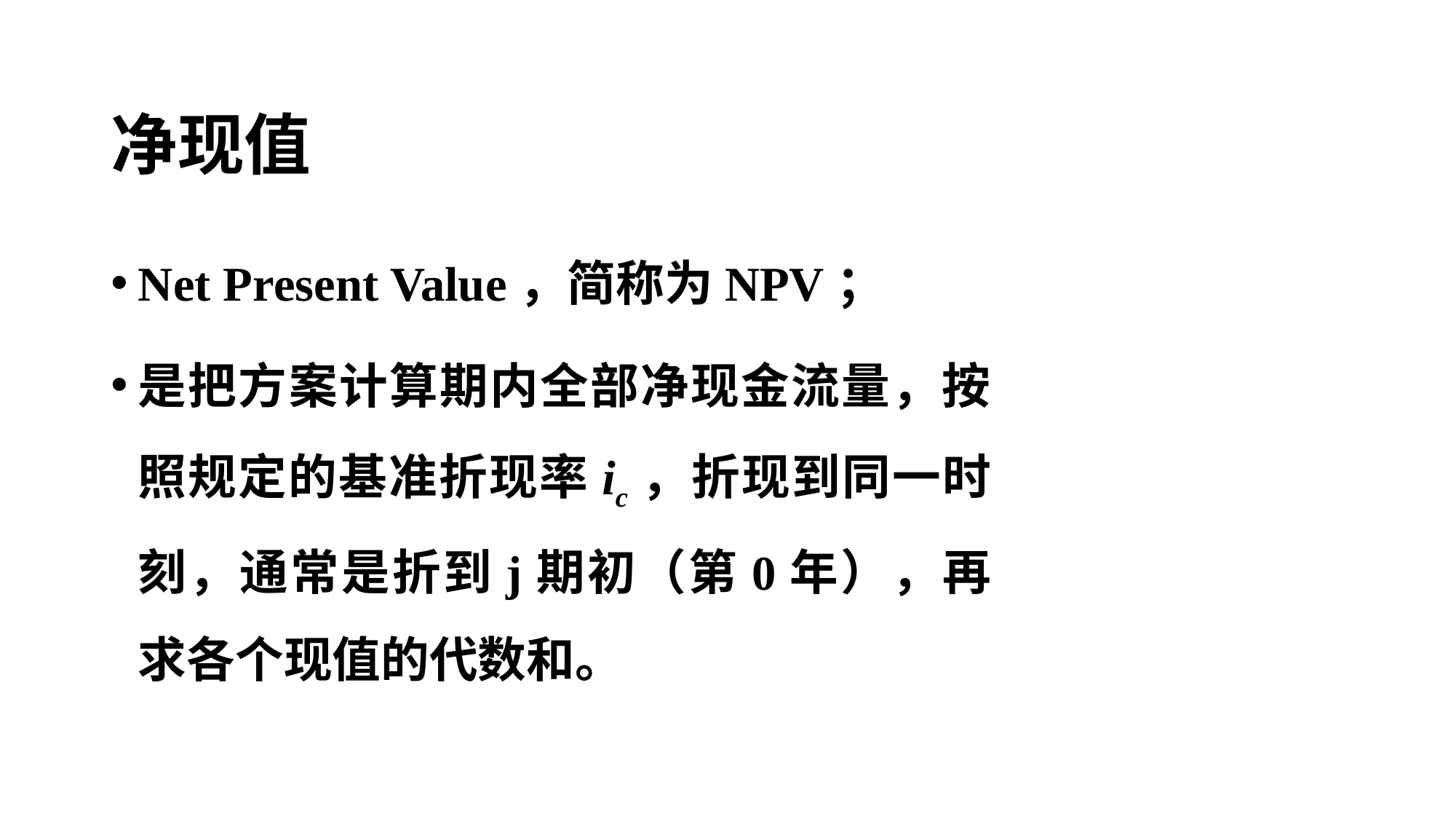

# 净现值
Net Present Value，简称为NPV；
是把方案计算期内全部净现金流量，按照规定的基准折现率ic，折现到同一时刻，通常是折到j期初（第0年），再求各个现值的代数和。